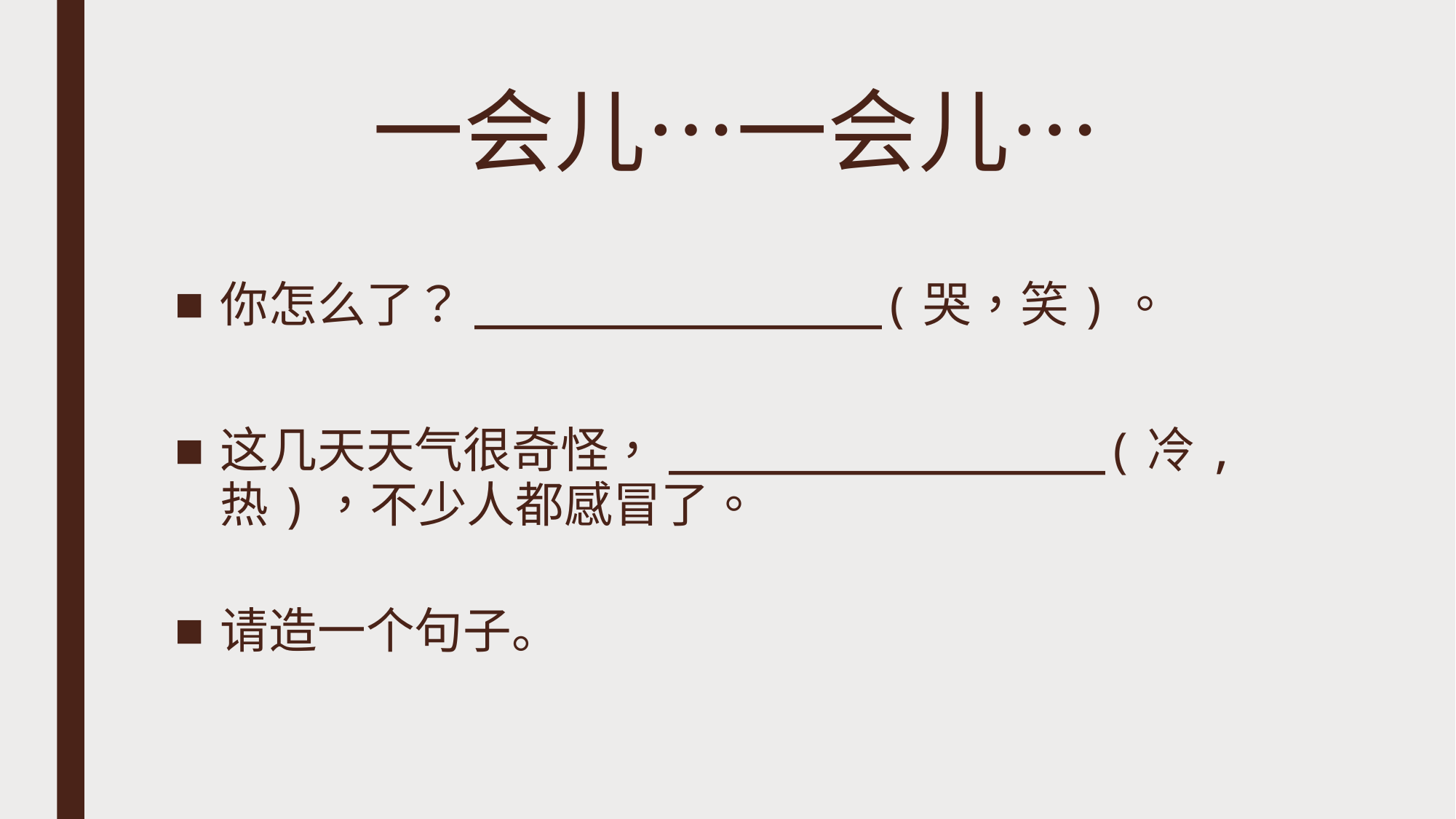

# 一会儿…一会儿…
你怎么了？______________(哭，笑)。

这几天天气很奇怪，_______________(冷,热)，不少人都感冒了。

请造一个句子。